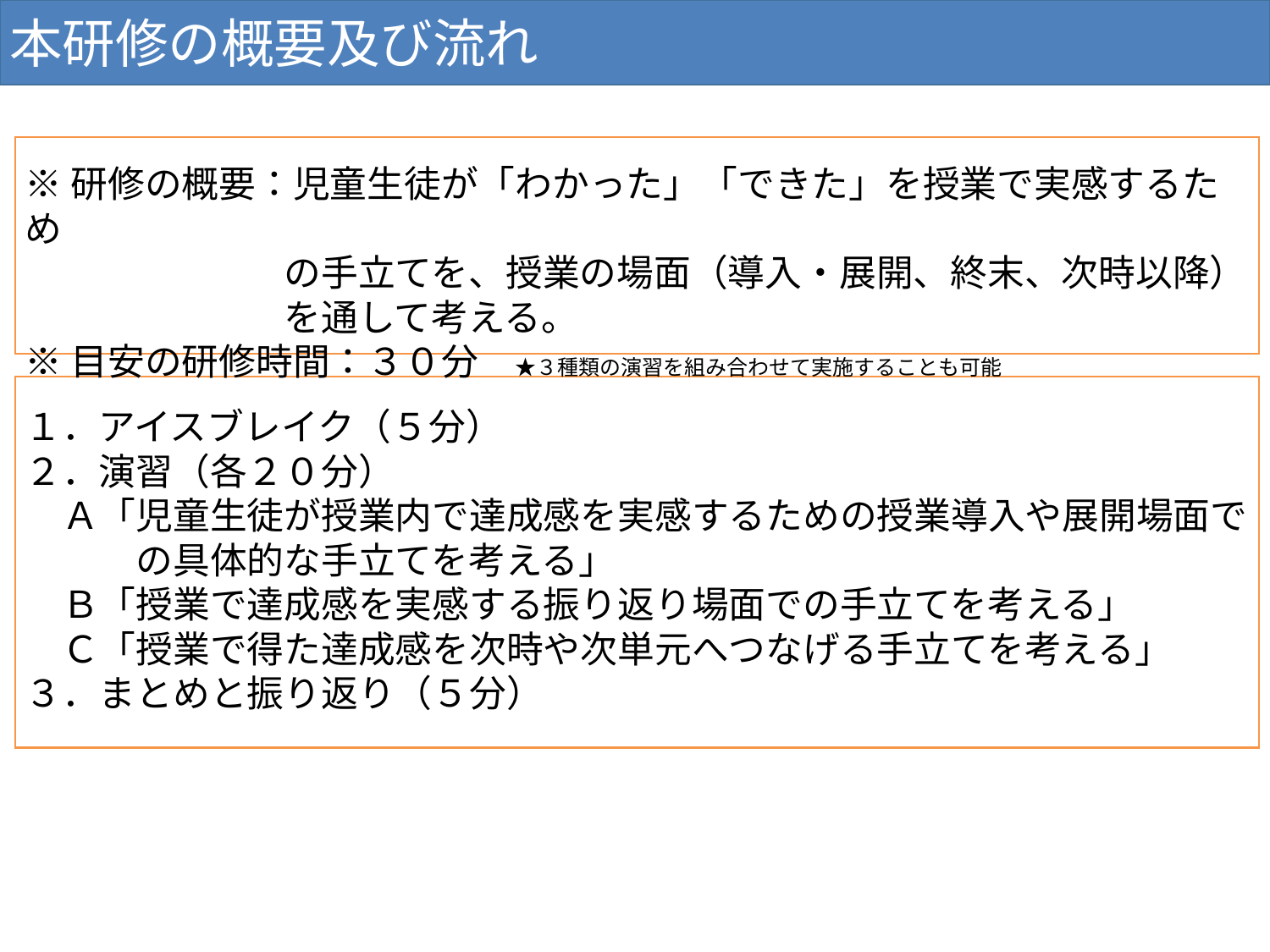

本研修の概要及び流れ

※研修の概要：児童生徒が「わかった」「できた」を授業で実感するため
　　　　　　　の手立てを、授業の場面（導入・展開、終末、次時以降）
　　　　　　　を通して考える。
※目安の研修時間：３０分　★３種類の演習を組み合わせて実施することも可能

１．アイスブレイク（５分）
２．演習（各２０分）
　Ａ「児童生徒が授業内で達成感を実感するための授業導入や展開場面で
　　　の具体的な手立てを考える」
　Ｂ「授業で達成感を実感する振り返り場面での手立てを考える」
　Ｃ「授業で得た達成感を次時や次単元へつなげる手立てを考える」
３．まとめと振り返り（５分）